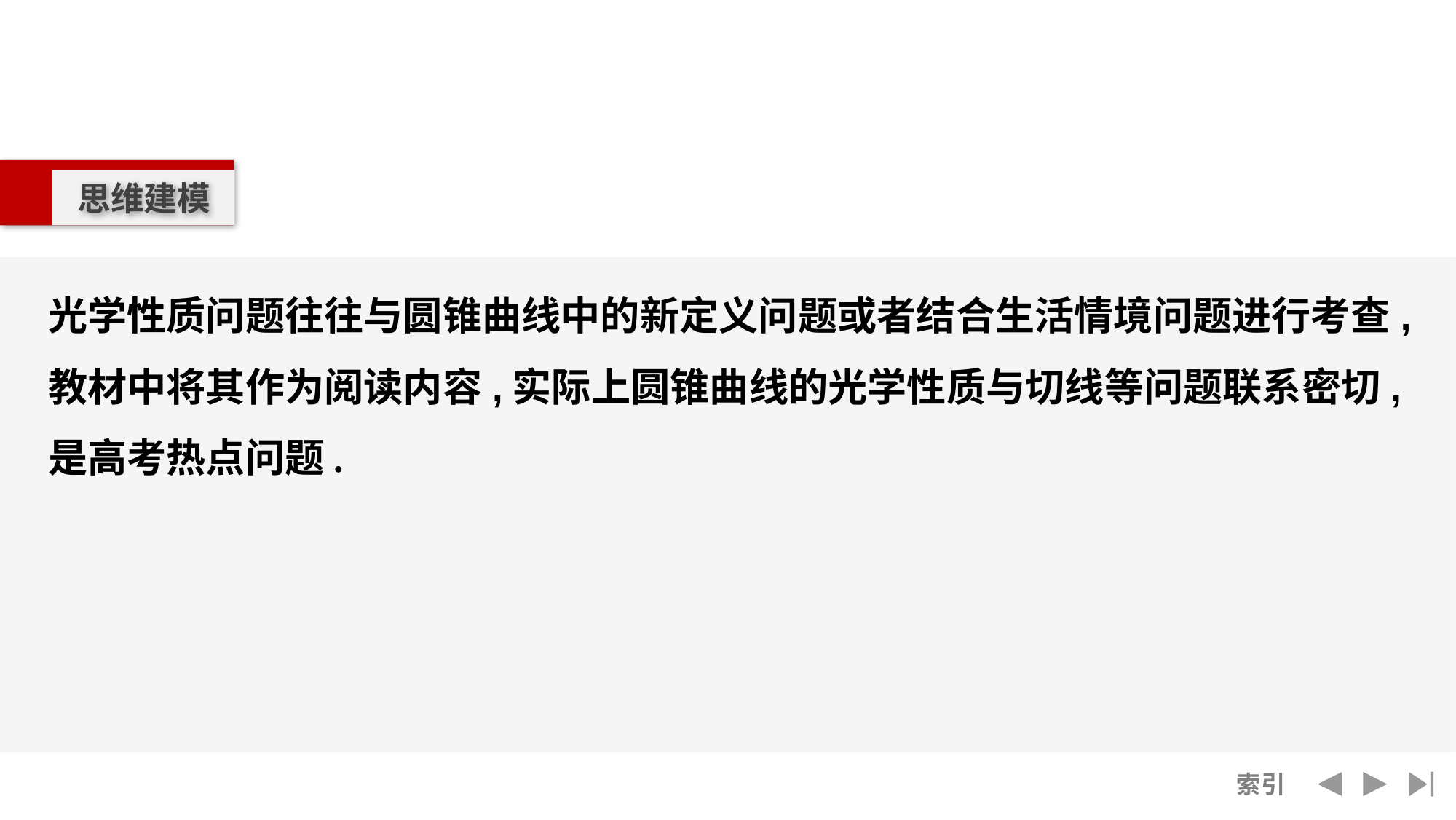

思维建模

光学性质问题往往与圆锥曲线中的新定义问题或者结合生活情境问题进行考查,教材中将其作为阅读内容,实际上圆锥曲线的光学性质与切线等问题联系密切,是高考热点问题.